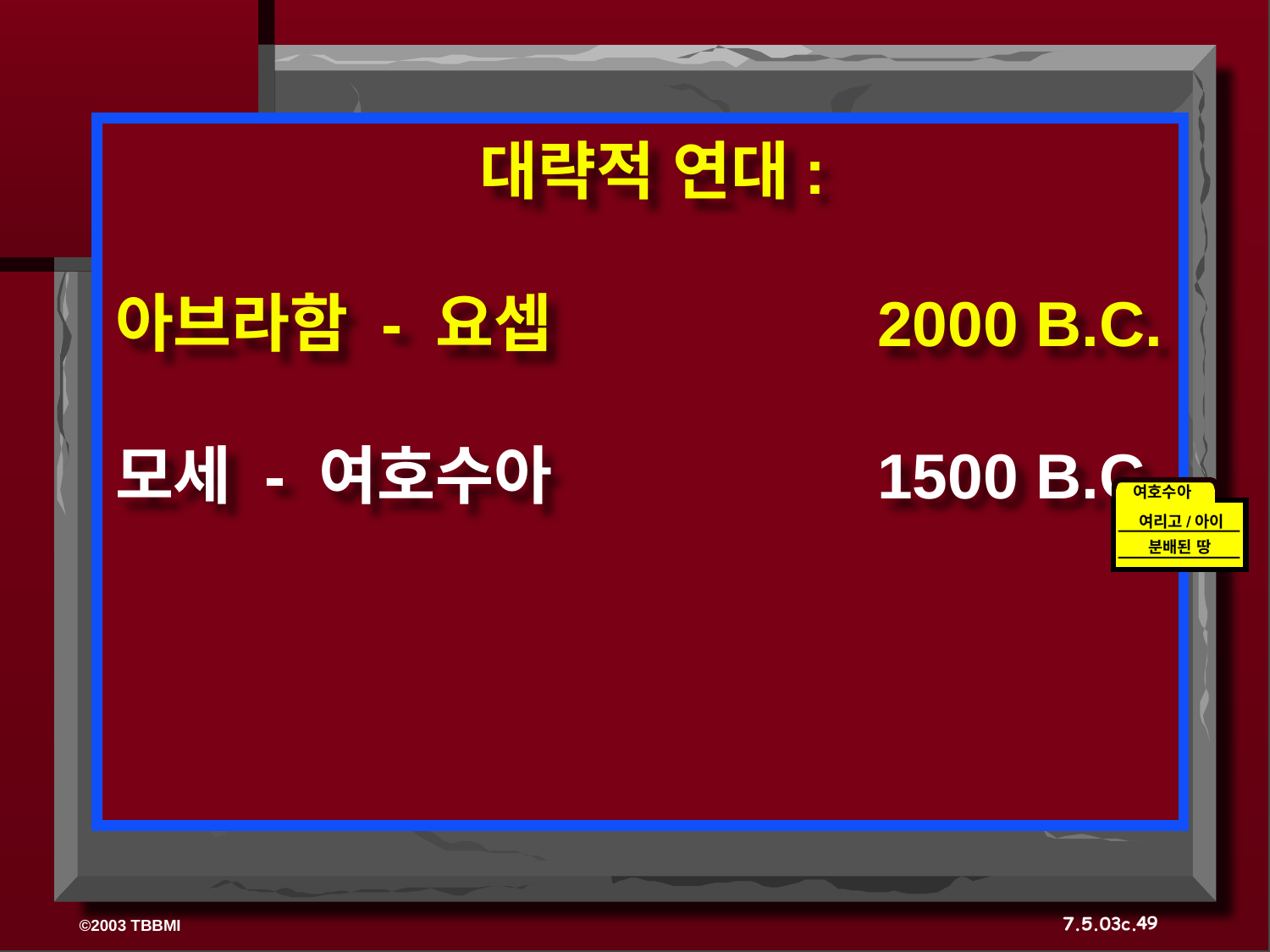

대략적 연대:

아브라함 - 요셉	  		2000 B.C.

모세 - 여호수아	  		1500 B.C.

여호수아

여리고/아이
분배된 땅

49